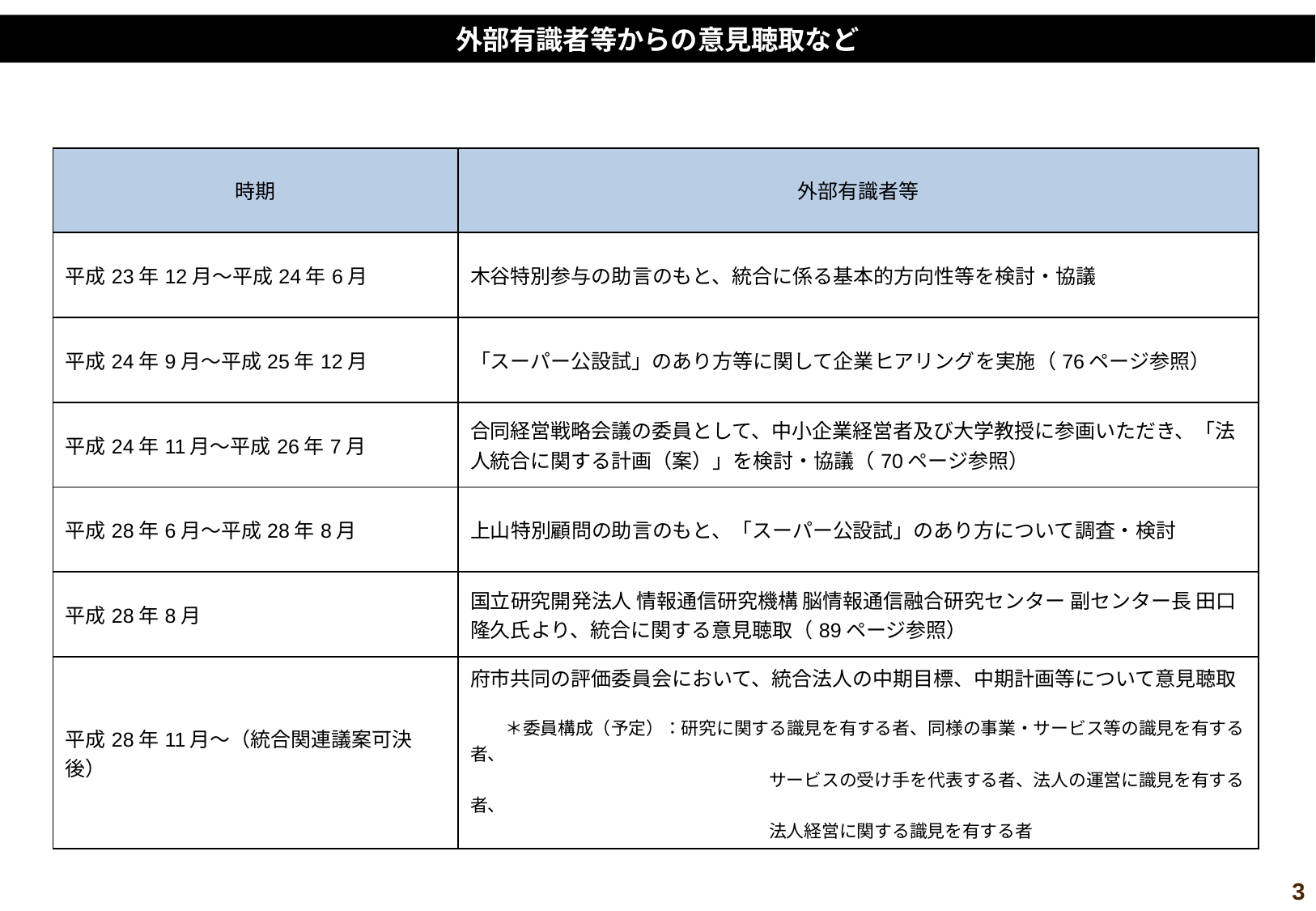

# 外部有識者等からの意見聴取など
| 時期 | 外部有識者等 |
| --- | --- |
| 平成23年12月～平成24年6月 | 木谷特別参与の助言のもと、統合に係る基本的方向性等を検討・協議 |
| 平成24年9月～平成25年12月 | 「スーパー公設試」のあり方等に関して企業ヒアリングを実施（76ページ参照） |
| 平成24年11月～平成26年7月 | 合同経営戦略会議の委員として、中小企業経営者及び大学教授に参画いただき、「法人統合に関する計画（案）」を検討・協議（70ページ参照） |
| 平成28年6月～平成28年8月 | 上山特別顧問の助言のもと、「スーパー公設試」のあり方について調査・検討 |
| 平成28年8月 | 国立研究開発法人 情報通信研究機構 脳情報通信融合研究センター 副センター長 田口隆久氏より、統合に関する意見聴取（89ページ参照） |
| 平成28年11月～（統合関連議案可決後） | 府市共同の評価委員会において、統合法人の中期目標、中期計画等について意見聴取 　　＊委員構成（予定）：研究に関する識見を有する者、同様の事業・サービス等の識見を有する者、 　　　　　　　　　　　　　　　　　サービスの受け手を代表する者、法人の運営に識見を有する者、 　　　　　　　　　　　　　　　　　法人経営に関する識見を有する者 |
3